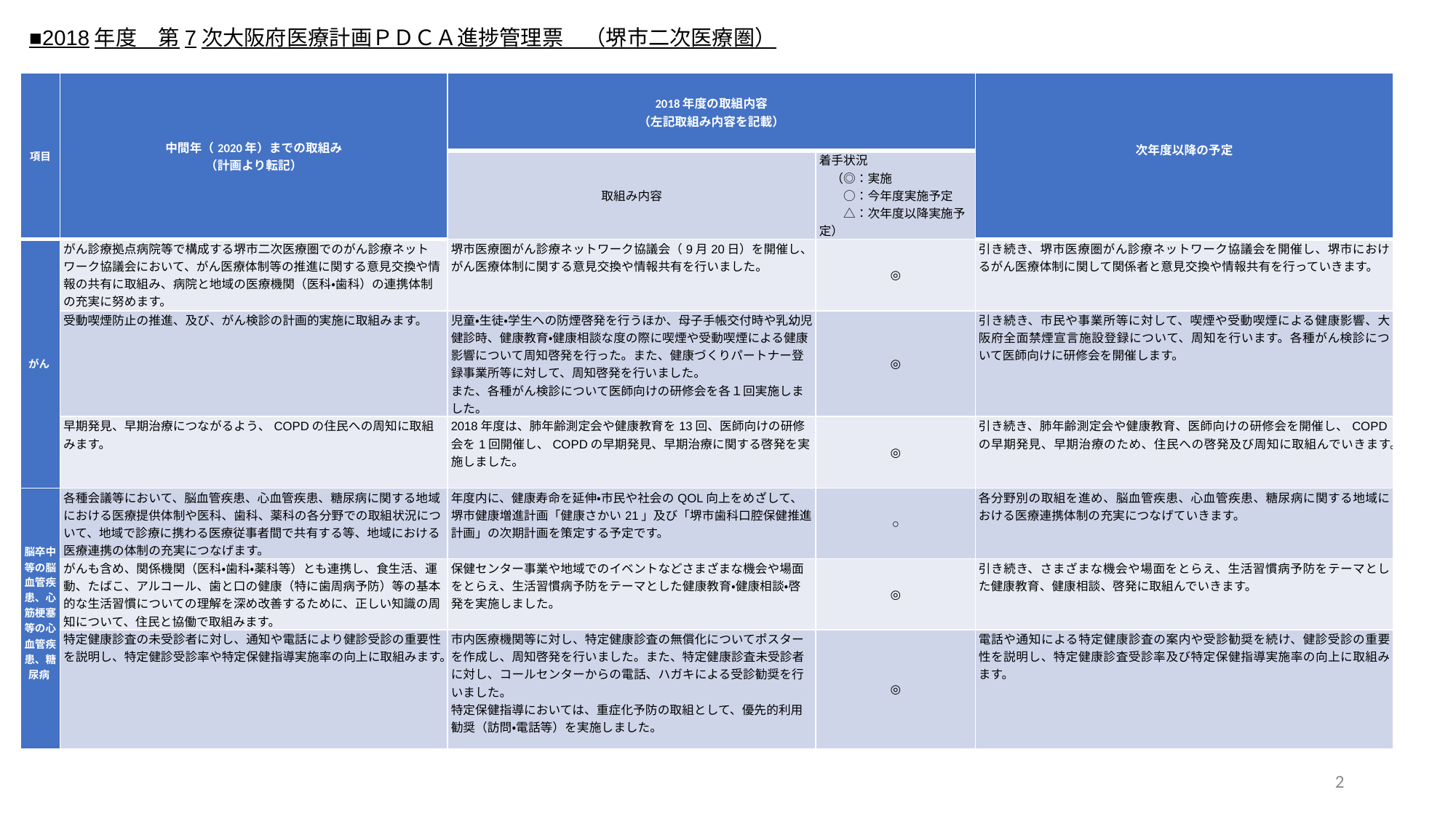

■2018年度　第7次大阪府医療計画ＰＤＣＡ進捗管理票　（堺市二次医療圏）
| 項目 | 中間年（2020年）までの取組み （計画より転記） | 2018年度の取組内容 （左記取組み内容を記載） |  | 次年度以降の予定 |
| --- | --- | --- | --- | --- |
|  |  | 取組み内容 | 着手状況 　（◎：実施 　　○：今年度実施予定 　　△：次年度以降実施予定） |  |
| がん | がん診療拠点病院等で構成する堺市二次医療圏でのがん診療ネットワーク協議会において、がん医療体制等の推進に関する意見交換や情報の共有に取組み、病院と地域の医療機関（医科・歯科）の連携体制の充実に努めます。 | 堺市医療圏がん診療ネットワーク協議会（9月20日）を開催し、がん医療体制に関する意見交換や情報共有を行いました。 | ◎ | 引き続き、堺市医療圏がん診療ネットワーク協議会を開催し、堺市におけるがん医療体制に関して関係者と意見交換や情報共有を行っていきます。 |
|  | 受動喫煙防止の推進、及び、がん検診の計画的実施に取組みます。 | 児童・生徒・学生への防煙啓発を行うほか、母子手帳交付時や乳幼児健診時、健康教育・健康相談な度の際に喫煙や受動喫煙による健康影響について周知啓発を行った。また、健康づくりパートナー登録事業所等に対して、周知啓発を行いました。 また、各種がん検診について医師向けの研修会を各１回実施しました。 | ◎ | 引き続き、市民や事業所等に対して、喫煙や受動喫煙による健康影響、大阪府全面禁煙宣言施設登録について、周知を行います。各種がん検診について医師向けに研修会を開催します。 |
|  | 早期発見、早期治療につながるよう、COPDの住民への周知に取組みます。 | 2018年度は、肺年齢測定会や健康教育を13回、医師向けの研修会を1回開催し、COPDの早期発見、早期治療に関する啓発を実施しました。 | ◎ | 引き続き、肺年齢測定会や健康教育、医師向けの研修会を開催し、COPDの早期発見、早期治療のため、住民への啓発及び周知に取組んでいきます。 |
| 脳卒中等の脳血管疾患、心筋梗塞等の心血管疾患、糖尿病 | 各種会議等において、脳血管疾患、心血管疾患、糖尿病に関する地域における医療提供体制や医科、歯科、薬科の各分野での取組状況について、地域で診療に携わる医療従事者間で共有する等、地域における医療連携の体制の充実につなげます。 | 年度内に、健康寿命を延伸・市民や社会のQOL向上をめざして、堺市健康増進計画「健康さかい21」及び「堺市歯科口腔保健推進計画」の次期計画を策定する予定です。 | ○ | 各分野別の取組を進め、脳血管疾患、心血管疾患、糖尿病に関する地域における医療連携体制の充実につなげていきます。 |
|  | がんも含め、関係機関（医科・歯科・薬科等）とも連携し、食生活、運動、たばこ、アルコール、歯と口の健康（特に歯周病予防）等の基本的な生活習慣についての理解を深め改善するために、正しい知識の周知について、住民と協働で取組みます。 | 保健センター事業や地域でのイベントなどさまざまな機会や場面をとらえ、生活習慣病予防をテーマとした健康教育・健康相談・啓発を実施しました。 | ◎ | 引き続き、さまざまな機会や場面をとらえ、生活習慣病予防をテーマとした健康教育、健康相談、啓発に取組んでいきます。 |
|  | 特定健康診査の未受診者に対し、通知や電話により健診受診の重要性を説明し、特定健診受診率や特定保健指導実施率の向上に取組みます。 | 市内医療機関等に対し、特定健康診査の無償化についてポスターを作成し、周知啓発を行いました。また、特定健康診査未受診者に対し、コールセンターからの電話、ハガキによる受診勧奨を行いました。 特定保健指導においては、重症化予防の取組として、優先的利用勧奨（訪問・電話等）を実施しました。 | ◎ | 電話や通知による特定健康診査の案内や受診勧奨を続け、健診受診の重要性を説明し、特定健康診査受診率及び特定保健指導実施率の向上に取組みます。 |
2